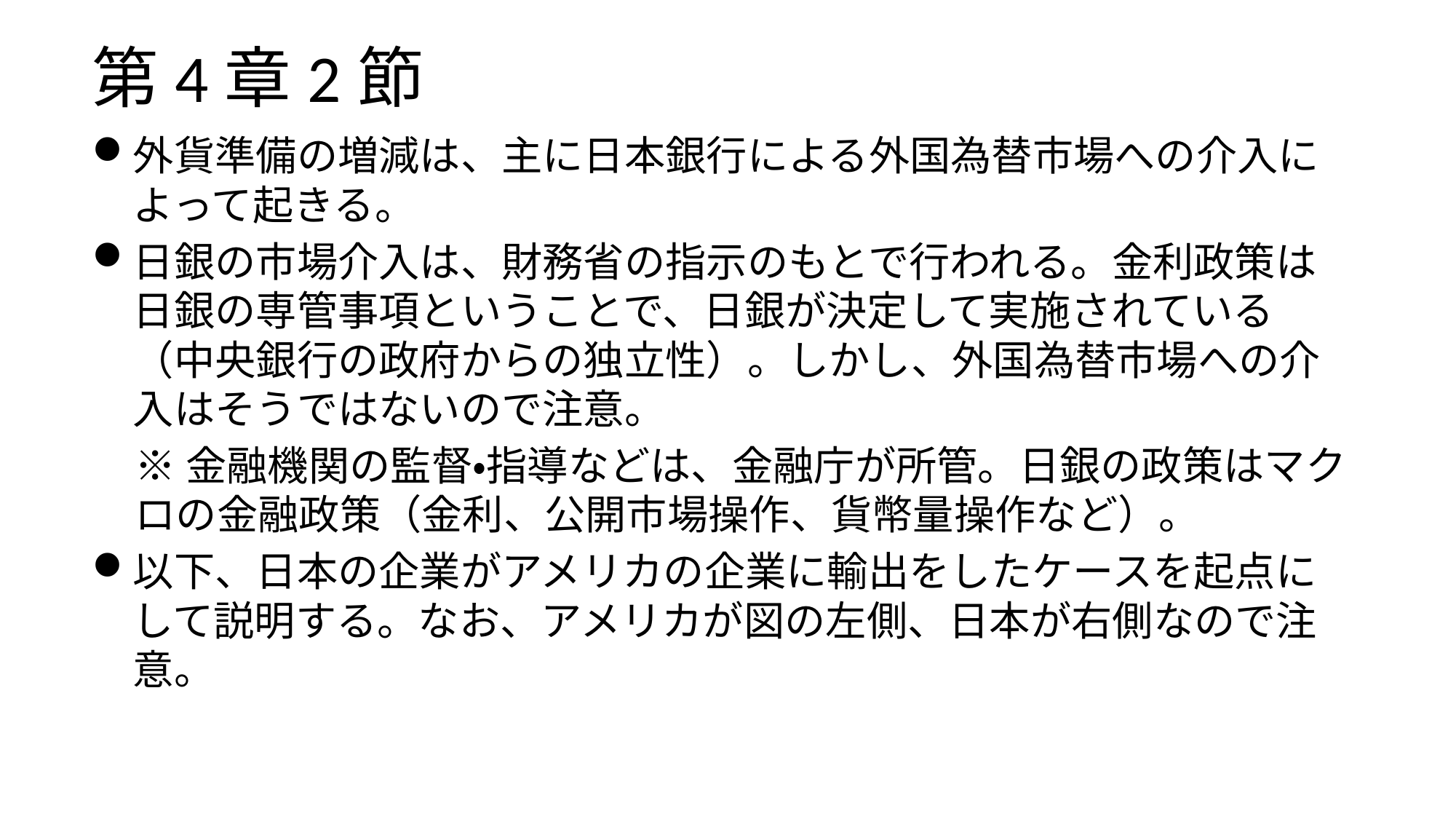

# 第4章2節
外貨準備の増減は、主に日本銀行による外国為替市場への介入によって起きる。
日銀の市場介入は、財務省の指示のもとで行われる。金利政策は日銀の専管事項ということで、日銀が決定して実施されている（中央銀行の政府からの独立性）。しかし、外国為替市場への介入はそうではないので注意。
※金融機関の監督・指導などは、金融庁が所管。日銀の政策はマクロの金融政策（金利、公開市場操作、貨幣量操作など）。
以下、日本の企業がアメリカの企業に輸出をしたケースを起点にして説明する。なお、アメリカが図の左側、日本が右側なので注意。